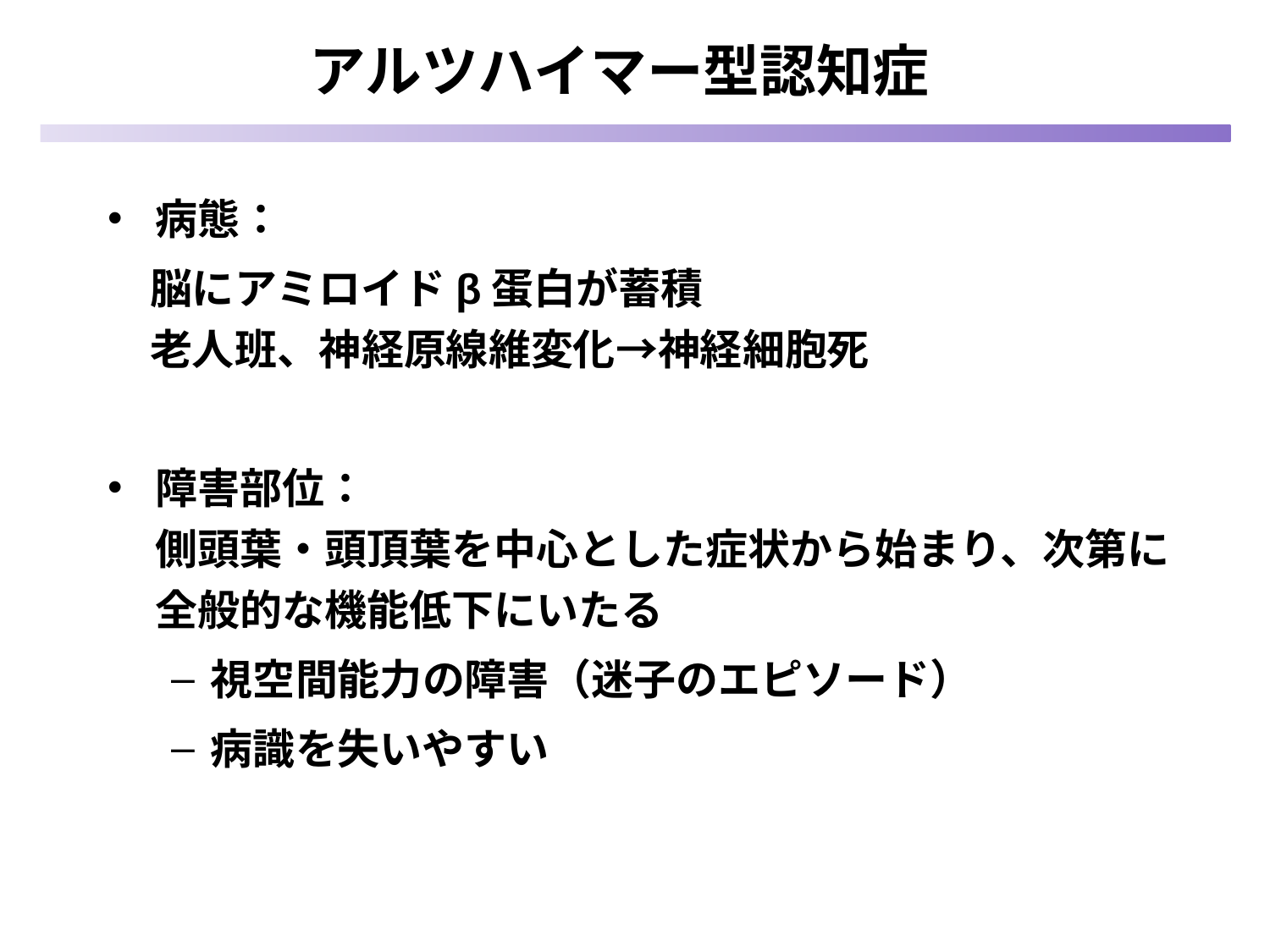

# アルツハイマー型認知症

病態：
　脳にアミロイドβ蛋白が蓄積
　老人班、神経原線維変化→神経細胞死

障害部位：
側頭葉・頭頂葉を中心とした症状から始まり、次第に全般的な機能低下にいたる
視空間能力の障害（迷子のエピソード）
病識を失いやすい